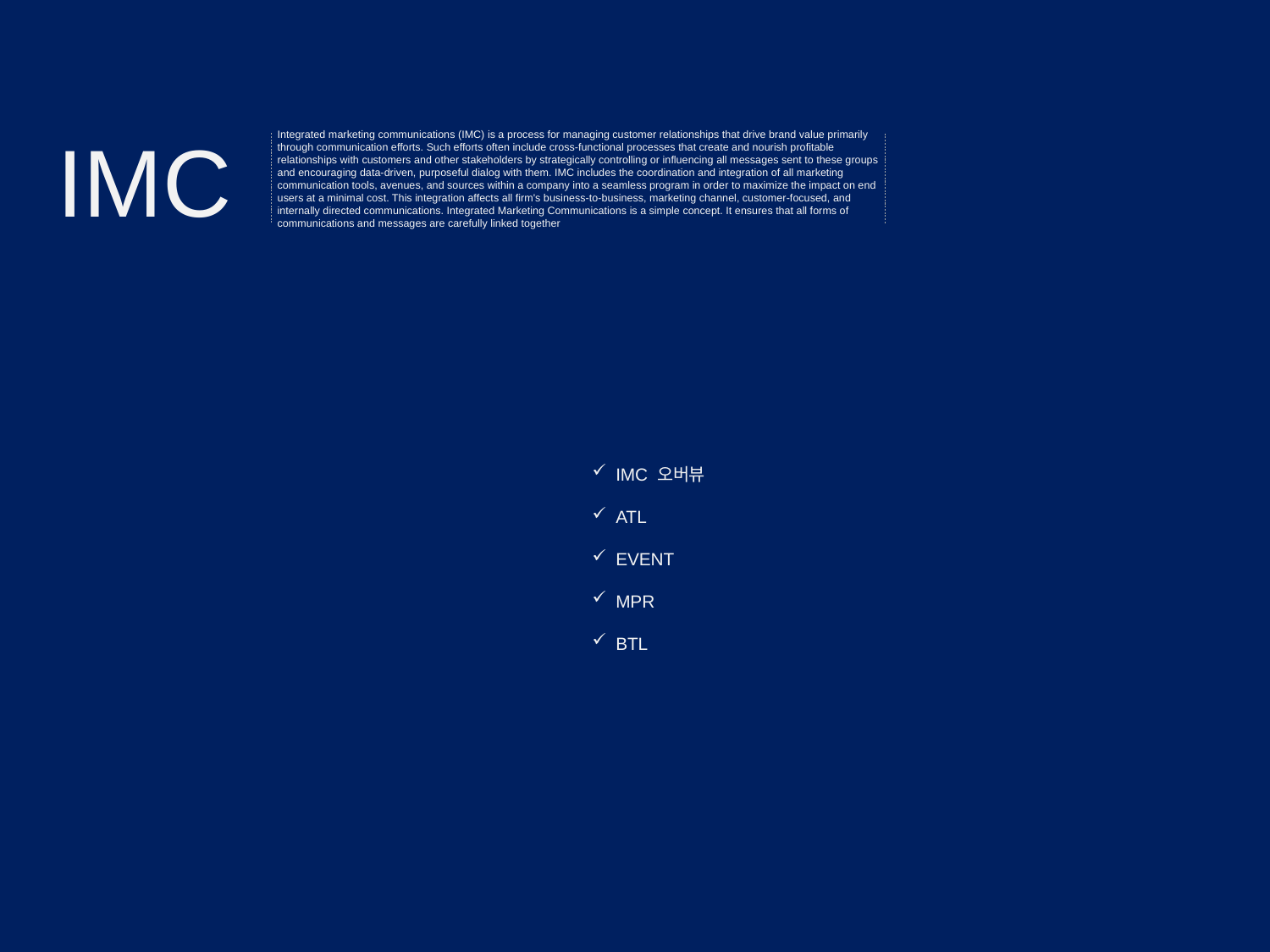

IMC
Integrated marketing communications (IMC) is a process for managing customer relationships that drive brand value primarily through communication efforts. Such efforts often include cross-functional processes that create and nourish profitable relationships with customers and other stakeholders by strategically controlling or influencing all messages sent to these groups and encouraging data-driven, purposeful dialog with them. IMC includes the coordination and integration of all marketing communication tools, avenues, and sources within a company into a seamless program in order to maximize the impact on end users at a minimal cost. This integration affects all firm's business-to-business, marketing channel, customer-focused, and internally directed communications. Integrated Marketing Communications is a simple concept. It ensures that all forms of communications and messages are carefully linked together

IMC 오버뷰

ATL

EVENT

MPR

BTL